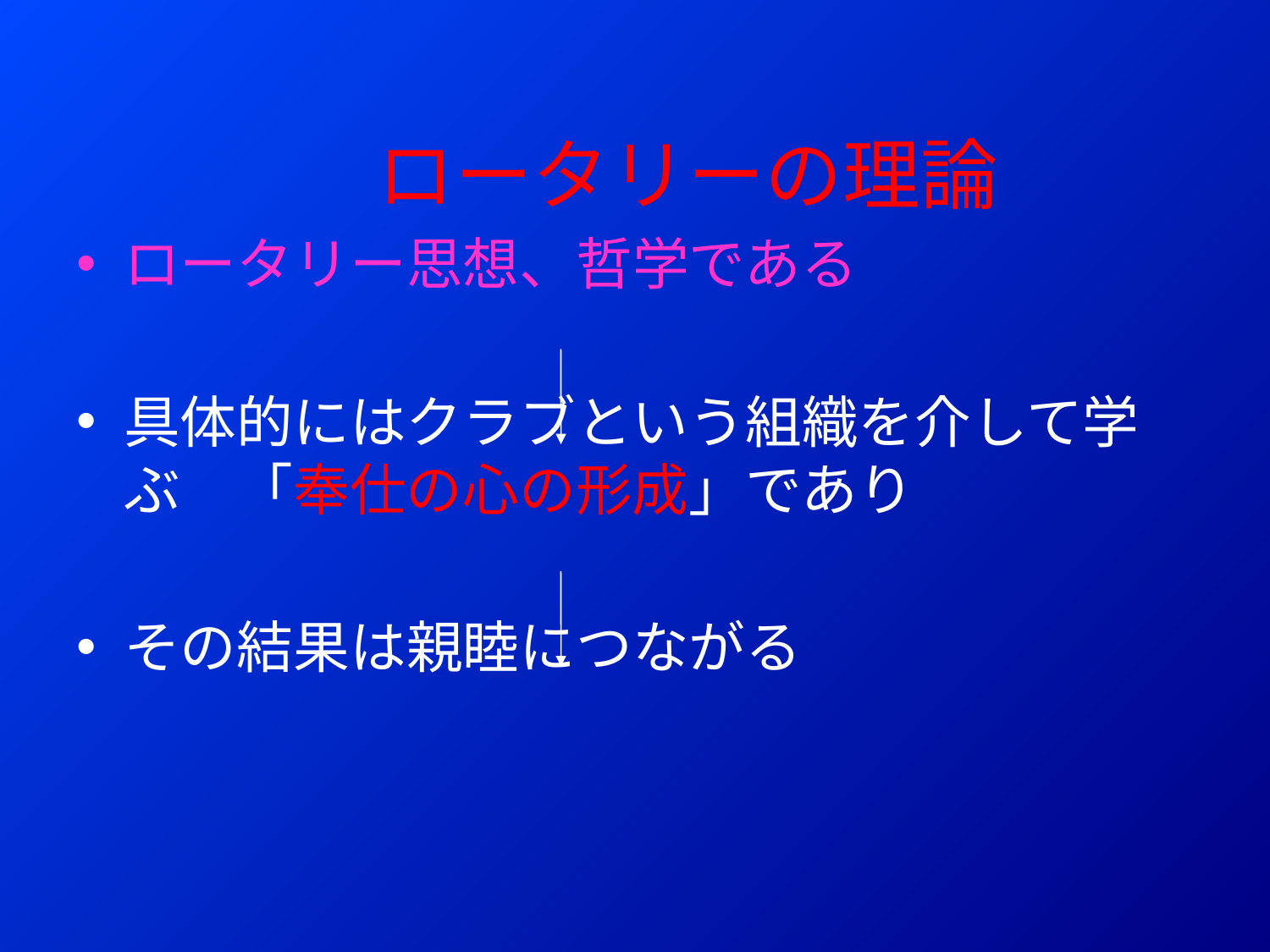

ロータリーの理論
ロータリー思想、哲学である

具体的にはクラブという組織を介して学ぶ　「奉仕の心の形成」であり

その結果は親睦につながる